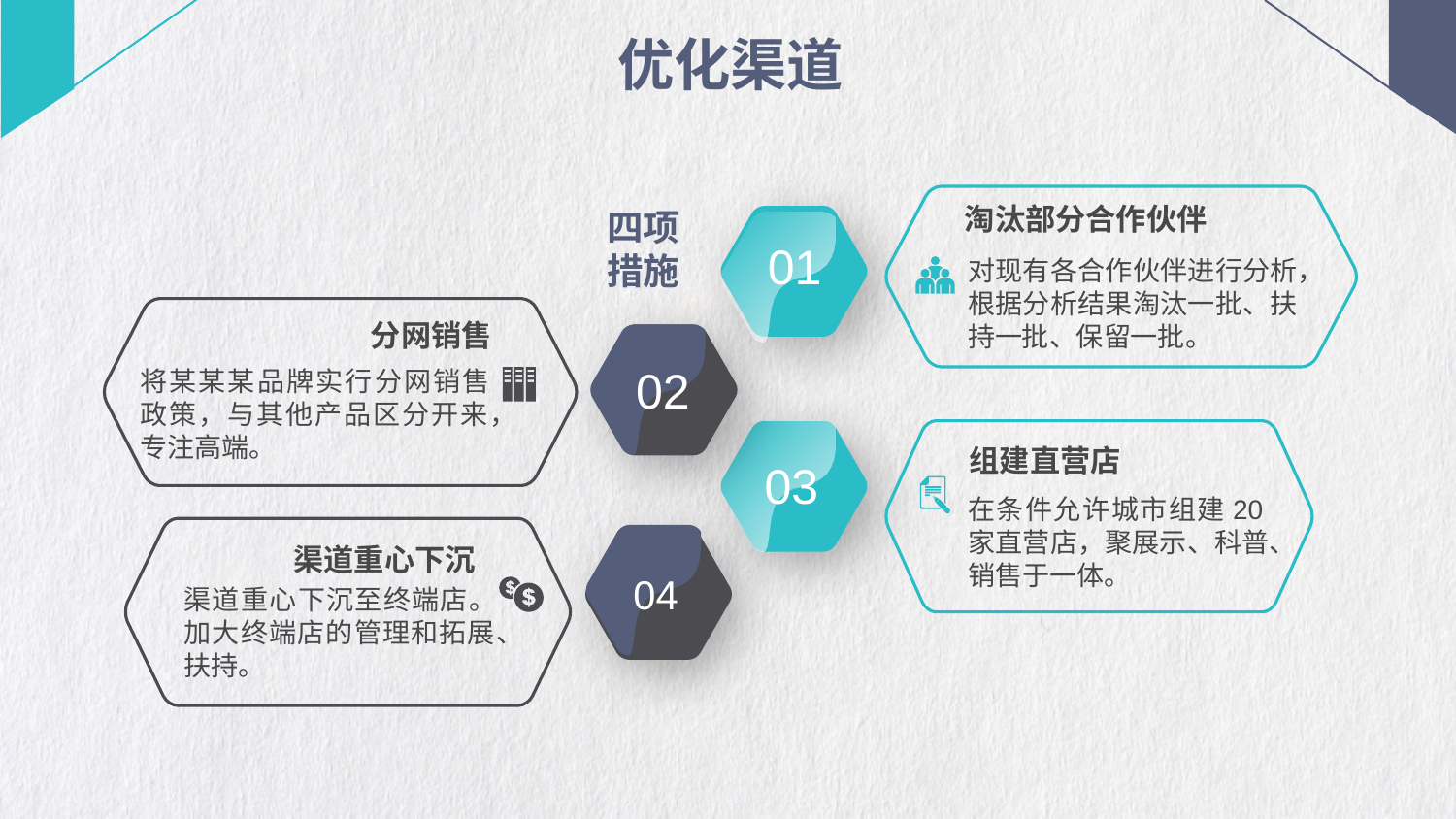

优化渠道

01

02

03

04

淘汰部分合作伙伴
四项措施
对现有各合作伙伴进行分析，根据分析结果淘汰一批、扶持一批、保留一批。
分网销售
将某某某品牌实行分网销售政策，与其他产品区分开来，专注高端。
组建直营店
在条件允许城市组建20家直营店，聚展示、科普、销售于一体。
渠道重心下沉
渠道重心下沉至终端店。加大终端店的管理和拓展、扶持。